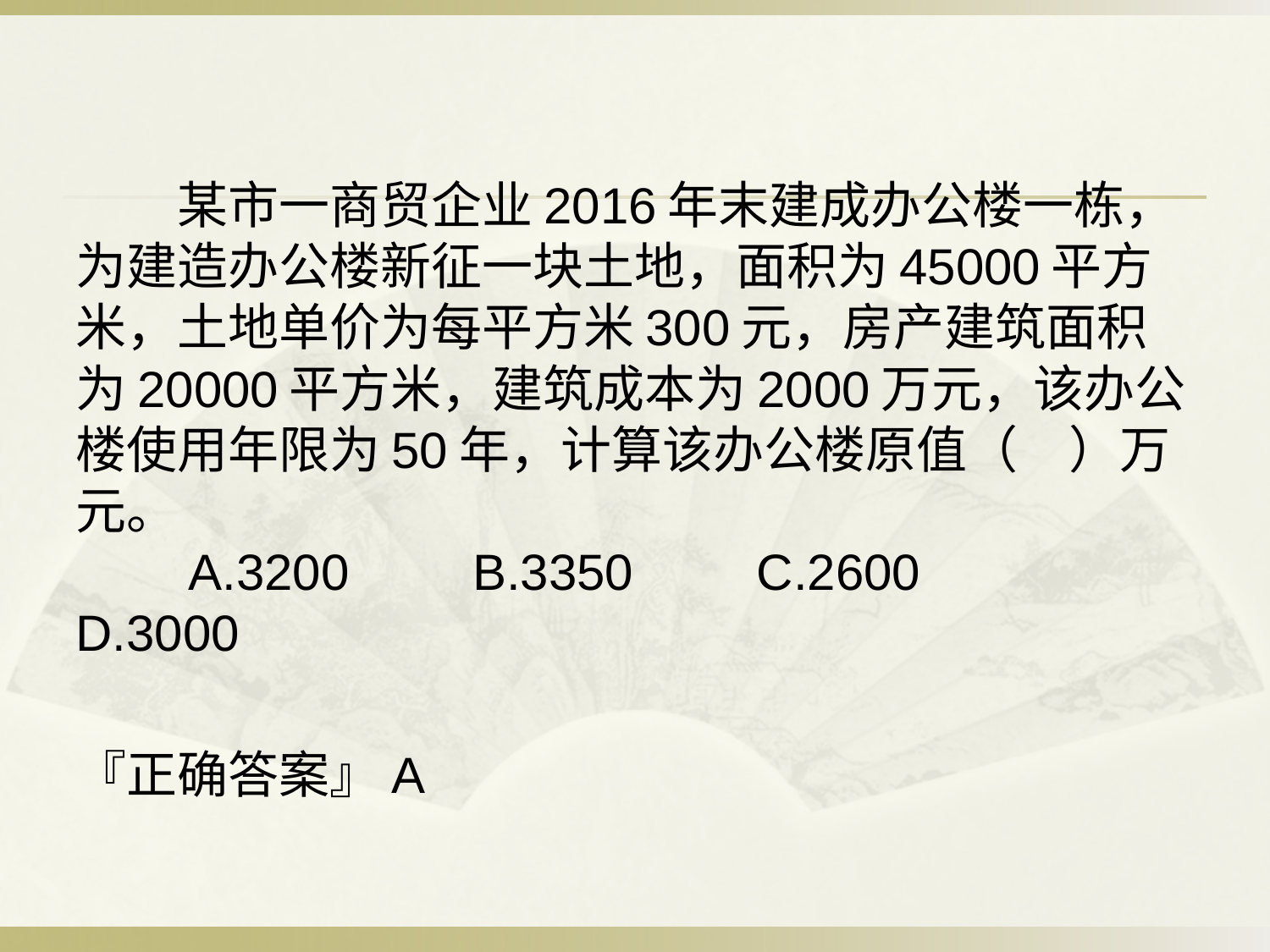

某市一商贸企业2016年末建成办公楼一栋，为建造办公楼新征一块土地，面积为45000平方米，土地单价为每平方米300元，房产建筑面积为20000平方米，建筑成本为2000万元，该办公楼使用年限为50年，计算该办公楼原值（　）万元。
　　A.3200　　B.3350　　C.2600　　D.3000

『正确答案』A